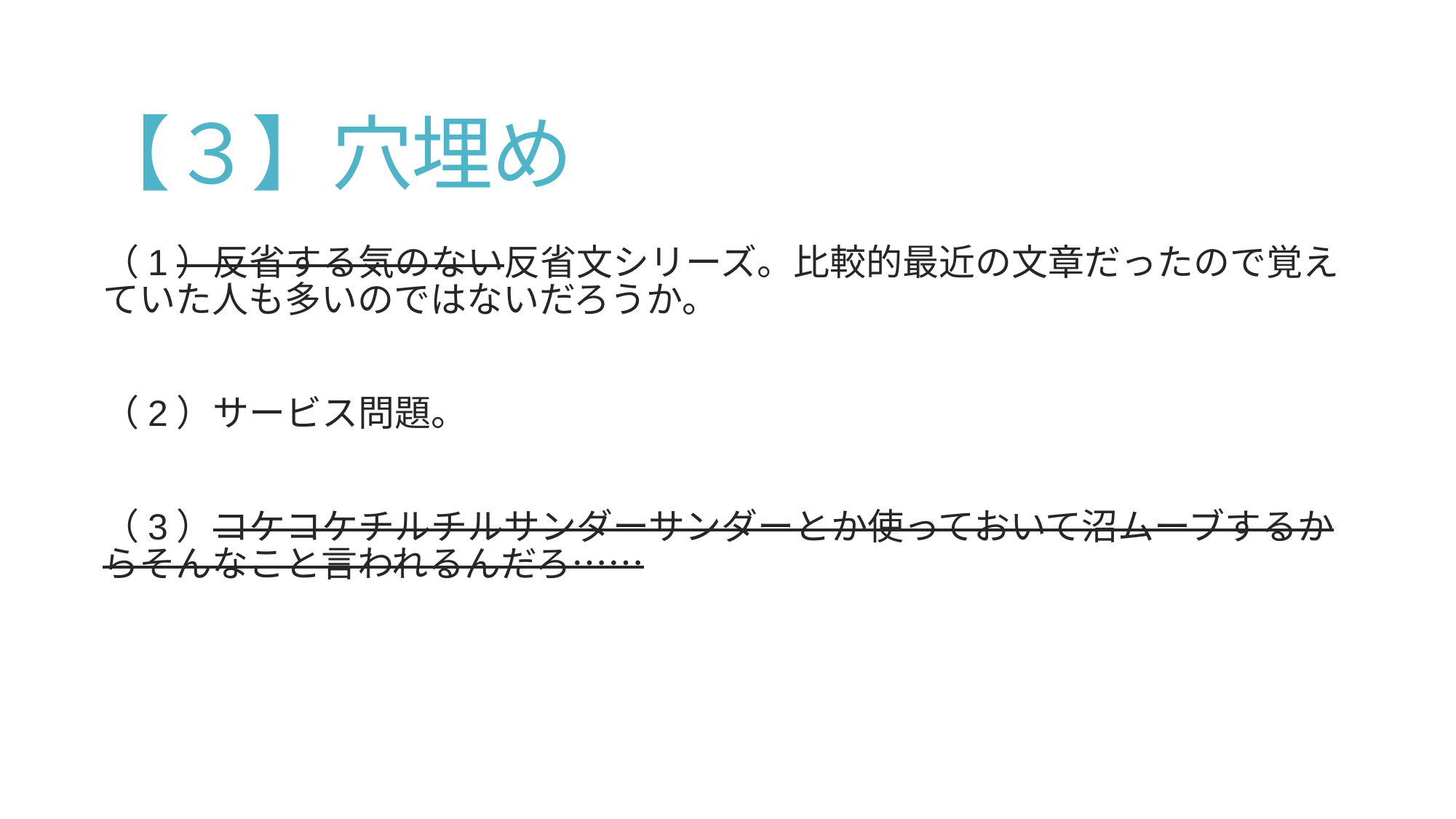

# 【３】穴埋め
（1）反省する気のない反省文シリーズ。比較的最近の文章だったので覚えていた人も多いのではないだろうか。

（2）サービス問題。

（3）コケコケチルチルサンダーサンダーとか使っておいて沼ムーブするからそんなこと言われるんだろ……